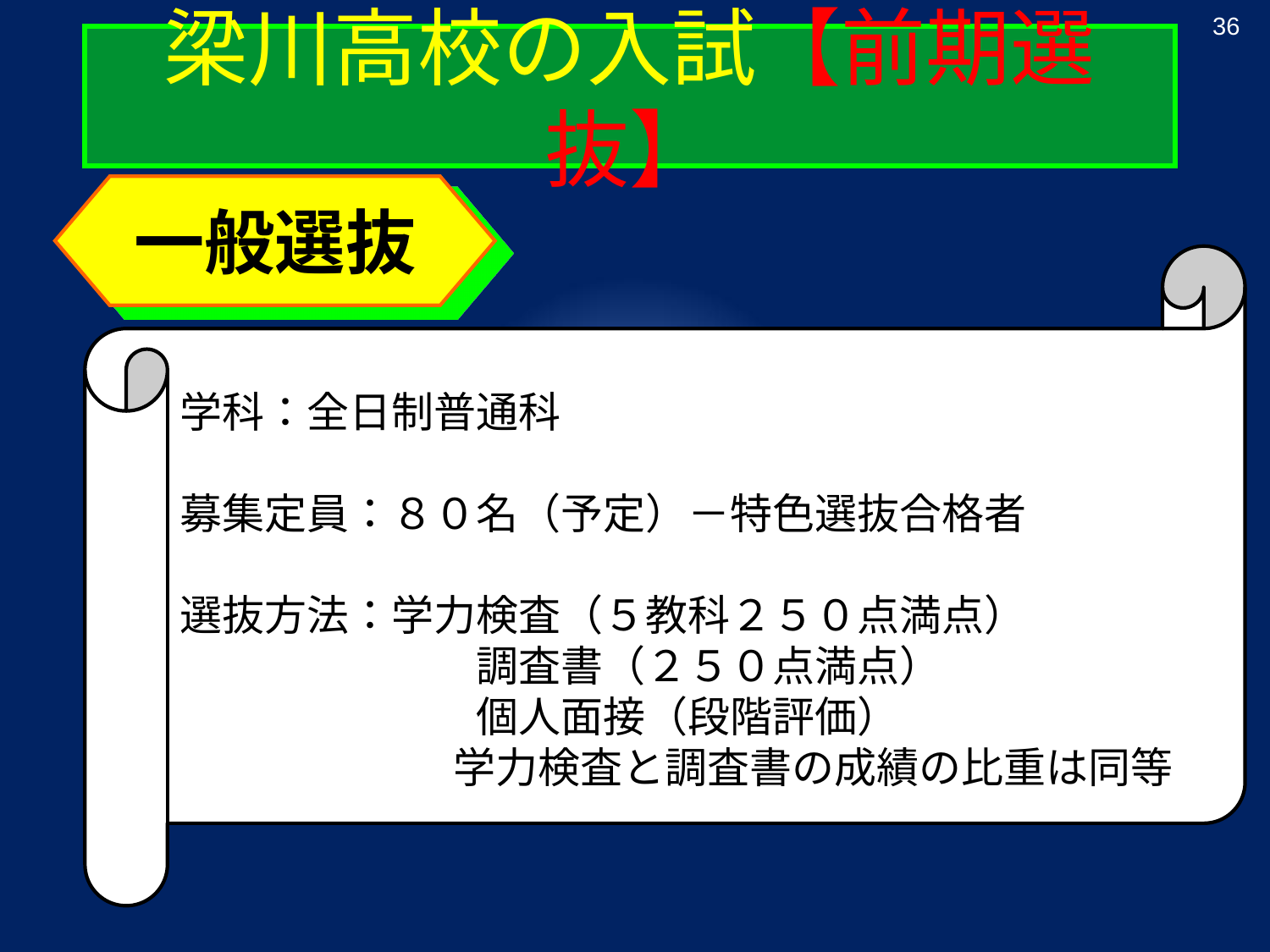

36
梁川高校の入試【前期選抜】
一般選抜

学科：全日制普通科

募集定員：８０名（予定）－特色選抜合格者

選抜方法：学力検査（５教科２５０点満点）
　　　　　　　調査書（２５０点満点）
　　　　　　　個人面接（段階評価）
　　　　　 　 学力検査と調査書の成績の比重は同等